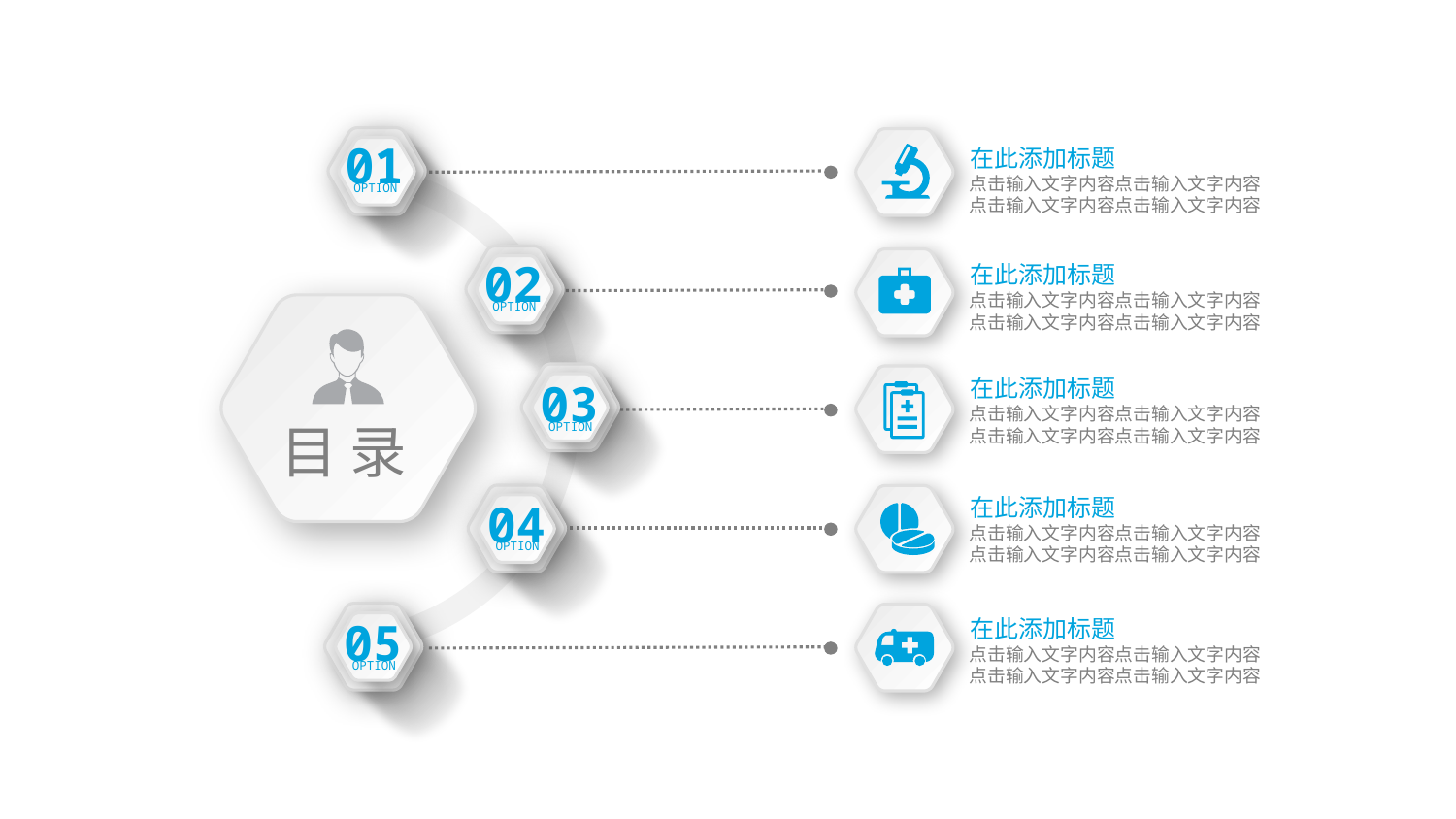

01
OPTION

在此添加标题
点击输入文字内容点击输入文字内容
点击输入文字内容点击输入文字内容

02
OPTION

在此添加标题
点击输入文字内容点击输入文字内容
点击输入文字内容点击输入文字内容

目 录

03
OPTION

在此添加标题
点击输入文字内容点击输入文字内容
点击输入文字内容点击输入文字内容

04
OPTION
在此添加标题
点击输入文字内容点击输入文字内容
点击输入文字内容点击输入文字内容

05
OPTION

在此添加标题
点击输入文字内容点击输入文字内容
点击输入文字内容点击输入文字内容